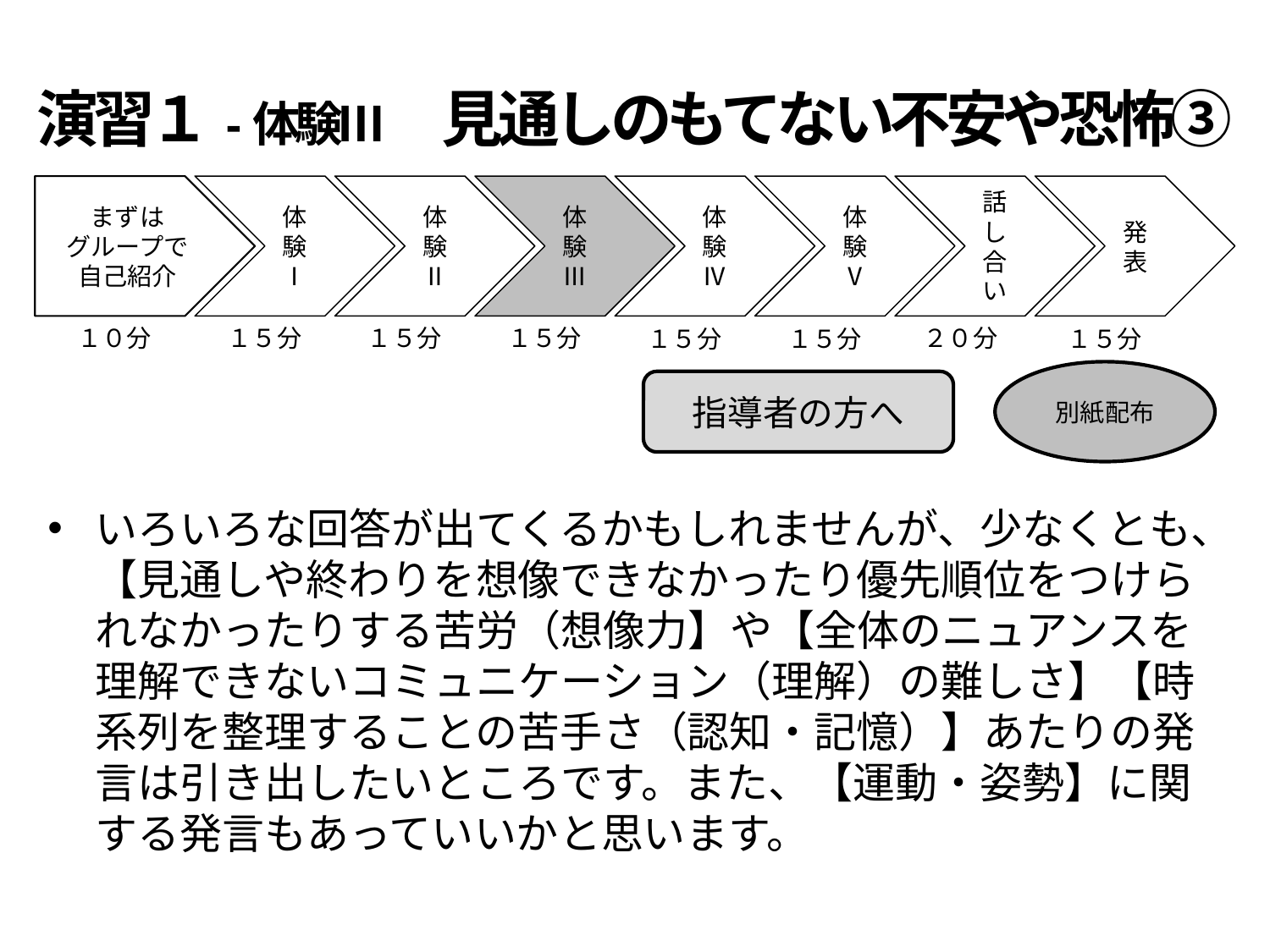

演習１-体験Ⅲ　見通しのもてない不安や恐怖③
まずは
グループで
自己紹介
体験Ⅰ
体験Ⅱ
体験Ⅲ
体験Ⅳ
体験Ⅴ
話し合い
発表
２０分
１５分
１０分
１５分
１５分
１５分
１５分
１５分
別紙配布
指導者の方へ
いろいろな回答が出てくるかもしれませんが、少なくとも、【見通しや終わりを想像できなかったり優先順位をつけられなかったりする苦労（想像力】や【全体のニュアンスを理解できないコミュニケーション（理解）の難しさ】【時系列を整理することの苦手さ（認知・記憶）】あたりの発言は引き出したいところです。また、【運動・姿勢】に関する発言もあっていいかと思います。